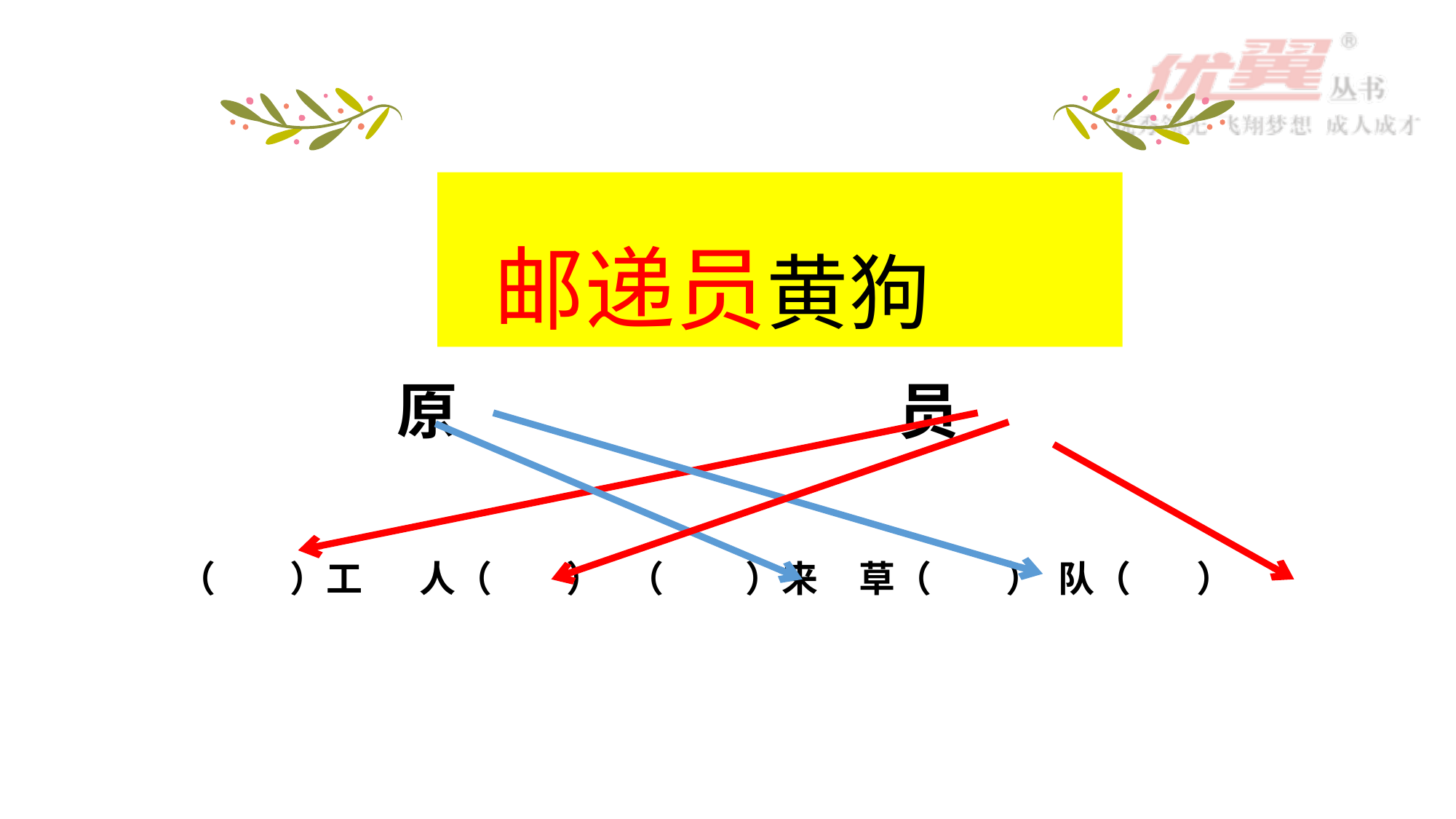

邮递员黄狗
原                                员
（         ）工       人（         ）   （          ）来     草（         ）  队（        ）